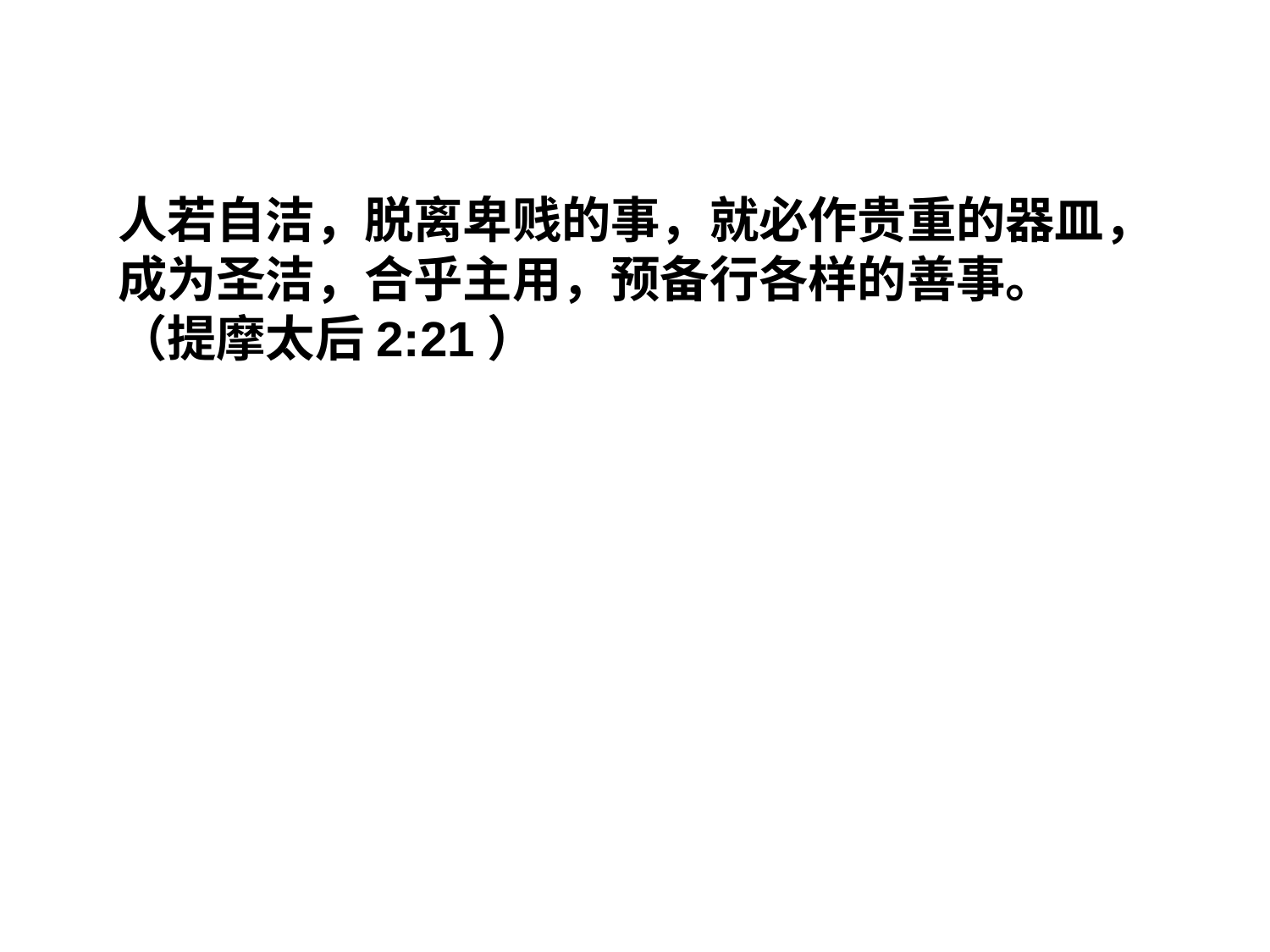

人若自洁，脱离卑贱的事，就必作贵重的器皿，成为圣洁，合乎主用，预备行各样的善事。（提摩太后2:21）